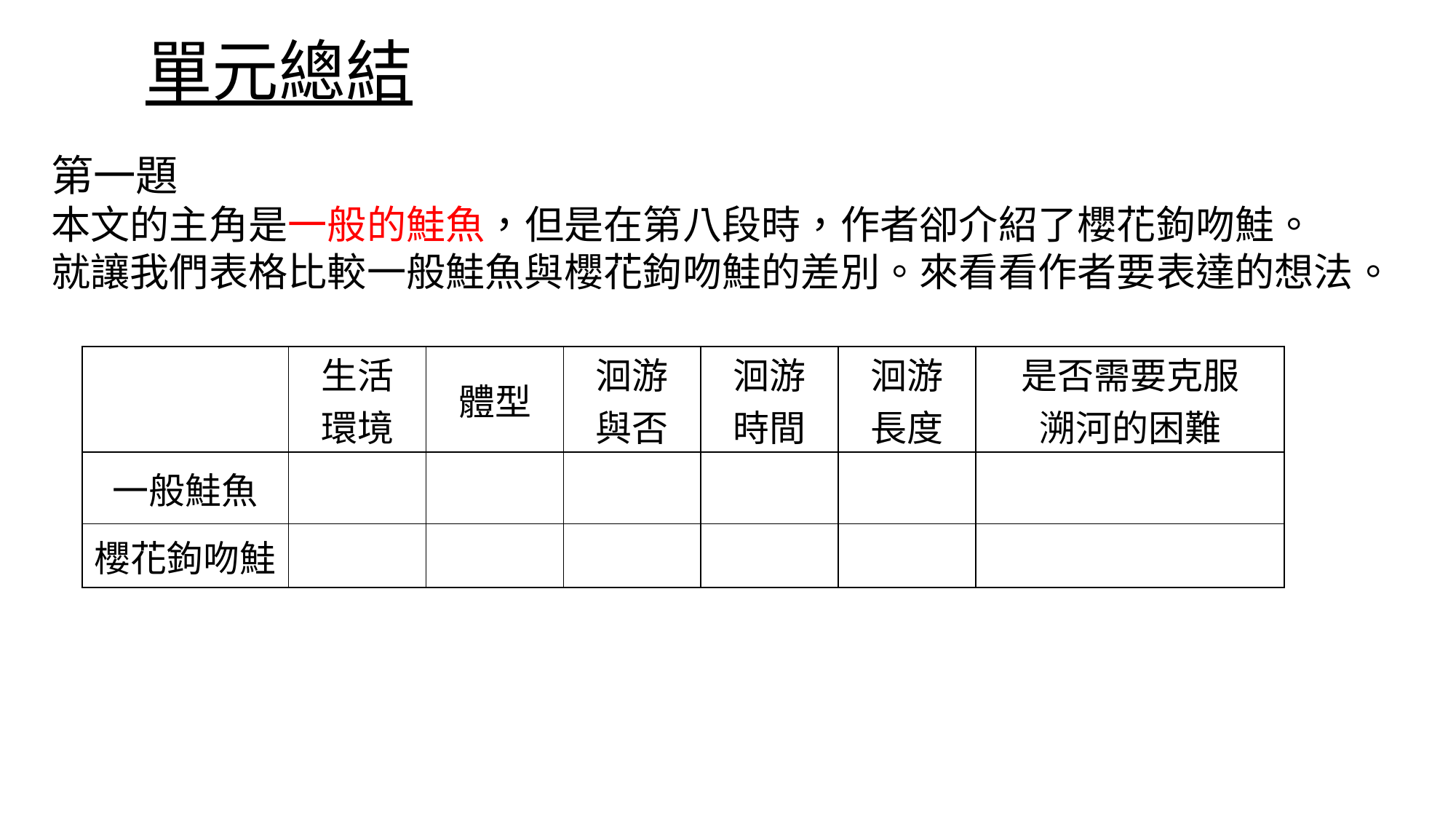

單元總結
第一題
本文的主角是一般的鮭魚，但是在第八段時，作者卻介紹了櫻花鉤吻鮭。
就讓我們表格比較一般鮭魚與櫻花鉤吻鮭的差別。來看看作者要表達的想法。
|  | 生活 環境 | 體型 | 洄游 與否 | 洄游 時間 | 洄游 長度 | 是否需要克服 溯河的困難 |
| --- | --- | --- | --- | --- | --- | --- |
| 一般鮭魚 |  |  |  |  |  |  |
| 櫻花鉤吻鮭 |  |  |  |  |  |  |